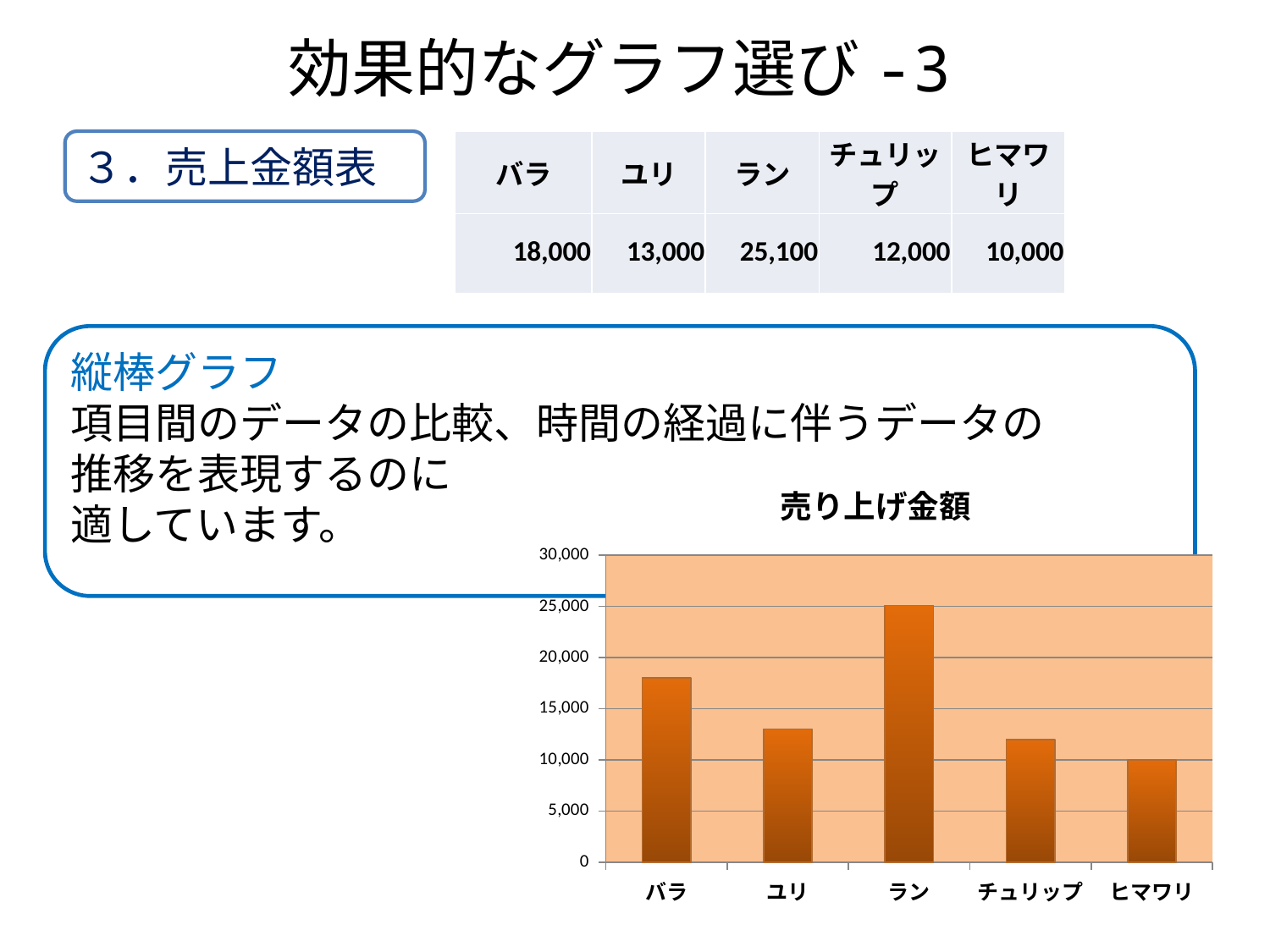

# 効果的なグラフ選び-3
３．売上金額表
| バラ | ユリ | ラン | チュリップ | ヒマワリ |
| --- | --- | --- | --- | --- |
| 18,000 | 13,000 | 25,100 | 12,000 | 10,000 |
縦棒グラフ
項目間のデータの比較、時間の経過に伴うデータの
推移を表現するのに
適しています。

### Chart: 売り上げ金額

| Category |  |
|---|---|
| バラ | 18000.0 |
| ユリ | 13000.0 |
| ラン | 25100.0 |
| チュリップ | 12000.0 |
| ヒマワリ | 10000.0 |